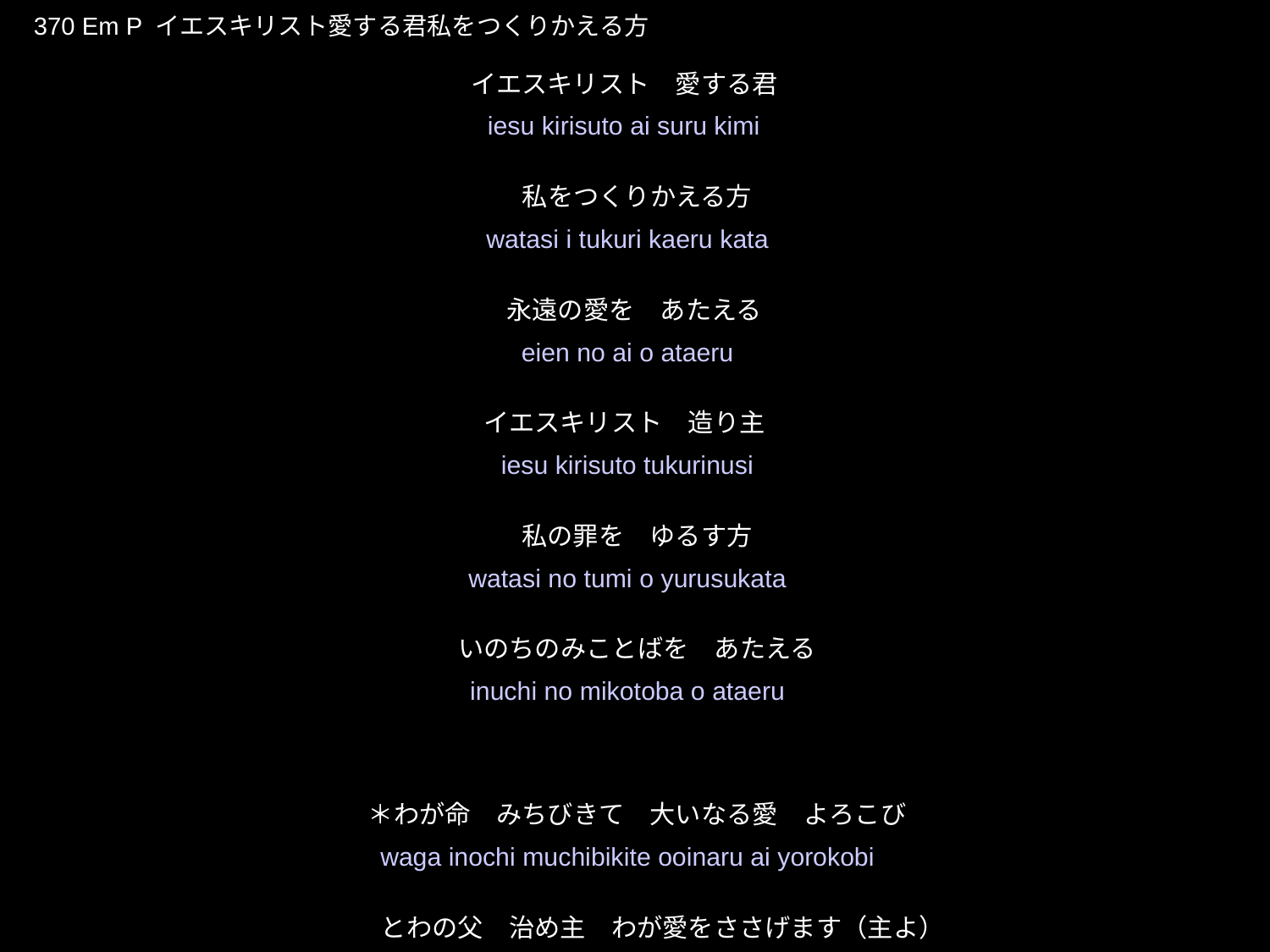

いえすきりすとあいするきみわたしをつくりかえるかた
★P
370 Em P イエスキリスト愛する君私をつくりかえる方
イエスキリスト　愛する君　
私をつくりかえる方
永遠の愛を　あたえる
イエスキリスト　造り主　
私の罪を　ゆるす方
いのちのみことばを　あたえる
＊わが命　みちびきて　大いなる愛　よろこび
　　とわの父　治め主　わが愛をささげます（主よ）
★３
iesu kirisuto ai suru kimi
watasi i tukuri kaeru kata
eien no ai o ataeru
iesu kirisuto tukurinusi
watasi no tumi o yurusukata
inuchi no mikotoba o ataeru
waga inochi muchibikite ooinaru ai yorokobi
towa no chichi osamenusi waga ai o sasage masu shuyo